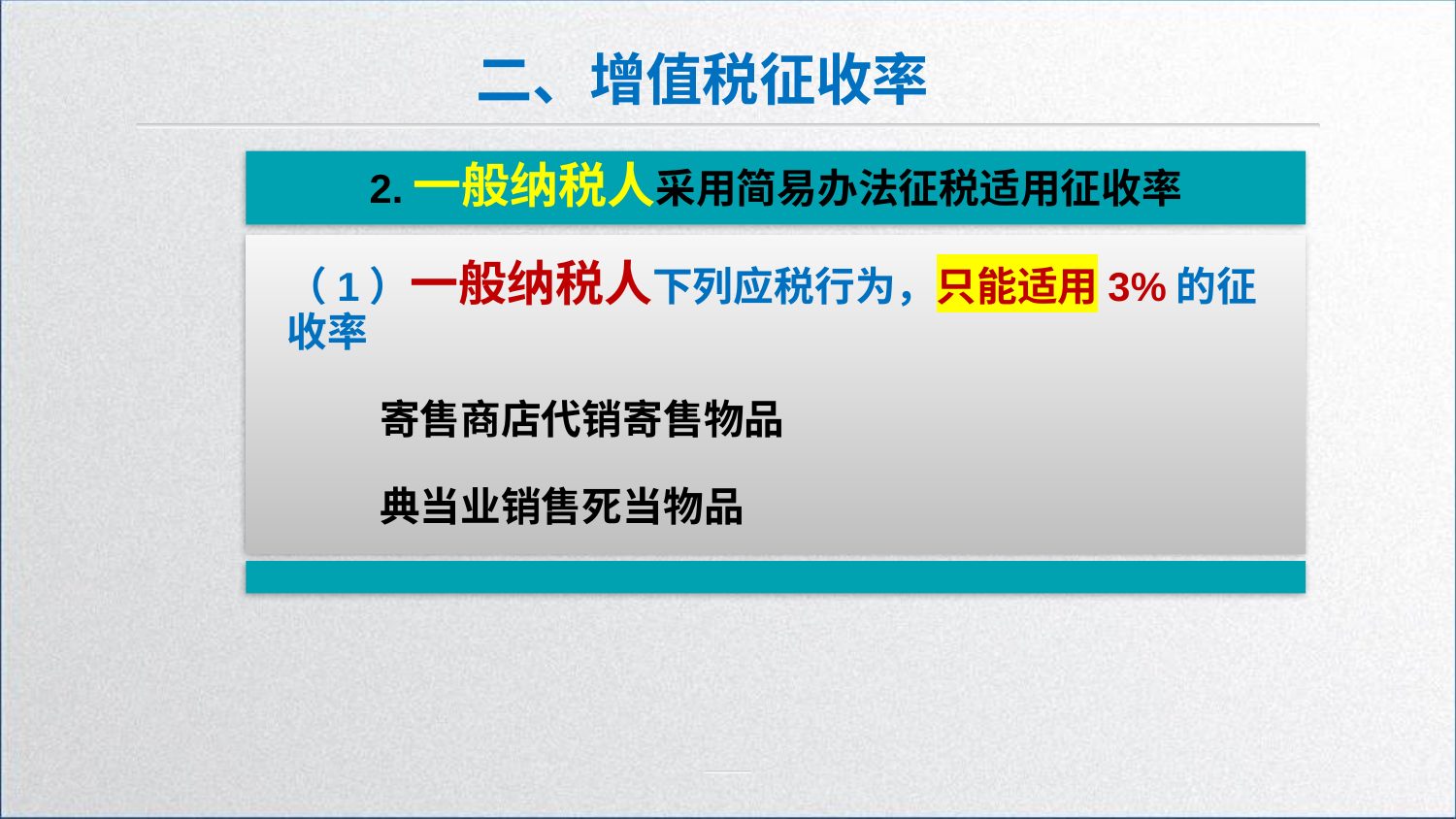

二、增值税征收率
2.一般纳税人采用简易办法征税适用征收率
（1）一般纳税人下列应税行为，只能适用3%的征收率

         寄售商店代销寄售物品

         典当业销售死当物品